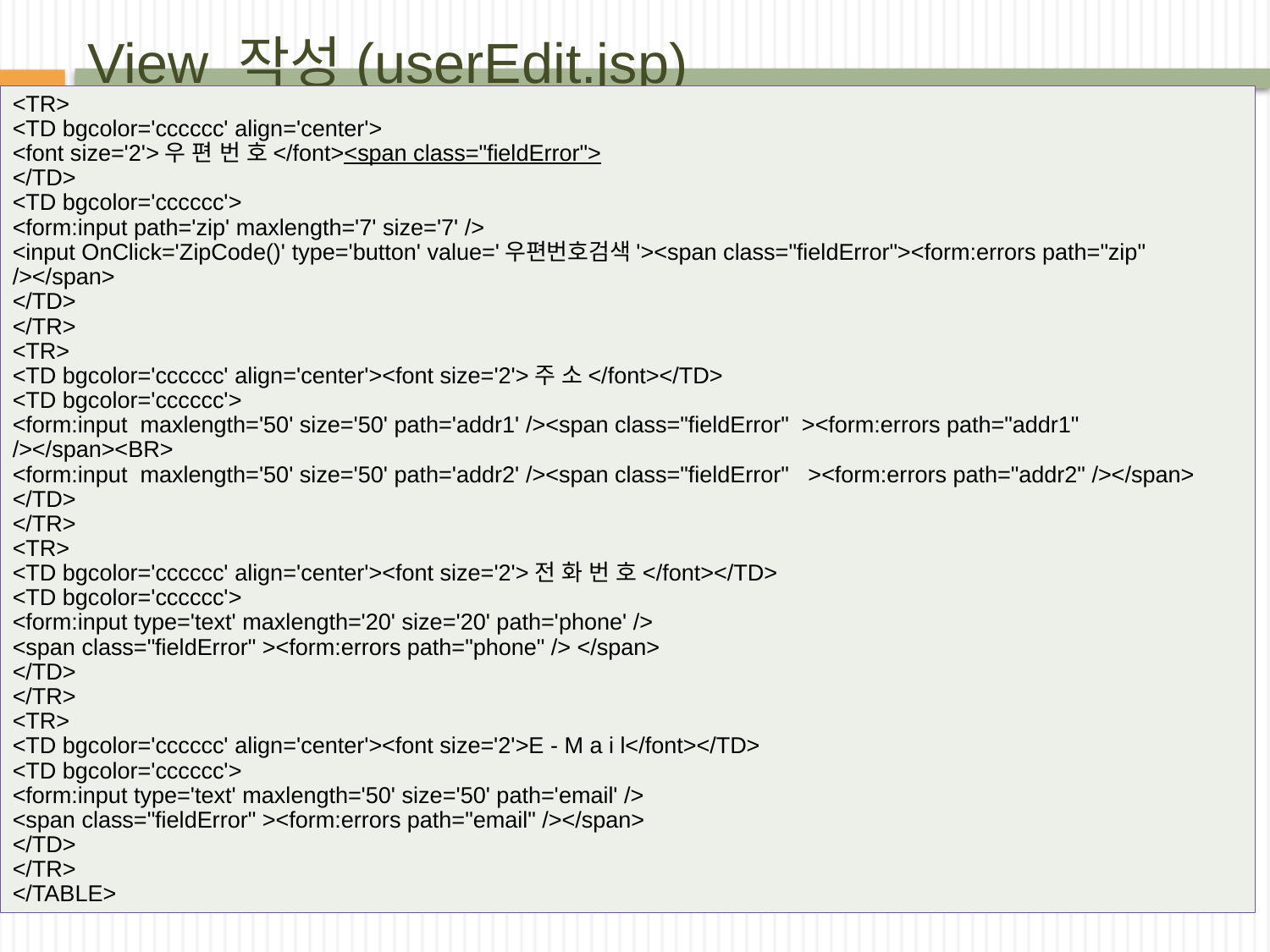

# View 작성(userEdit.jsp)
<TR>
<TD bgcolor='cccccc' align='center'>
<font size='2'>우 편 번 호</font><span class="fieldError">
</TD>
<TD bgcolor='cccccc'>
<form:input path='zip' maxlength='7' size='7' />
<input OnClick='ZipCode()' type='button' value='우편번호검색'><span class="fieldError"><form:errors path="zip" /></span>
</TD>
</TR>
<TR>
<TD bgcolor='cccccc' align='center'><font size='2'>주 소</font></TD>
<TD bgcolor='cccccc'>
<form:input  maxlength='50' size='50' path='addr1' /><span class="fieldError"  ><form:errors path="addr1" /></span><BR>
<form:input  maxlength='50' size='50' path='addr2' /><span class="fieldError"   ><form:errors path="addr2" /></span>
</TD>
</TR>
<TR>
<TD bgcolor='cccccc' align='center'><font size='2'>전 화 번 호</font></TD>
<TD bgcolor='cccccc'>
<form:input type='text' maxlength='20' size='20' path='phone' />
<span class="fieldError" ><form:errors path="phone" /> </span>
</TD>
</TR>
<TR>
<TD bgcolor='cccccc' align='center'><font size='2'>E - M a i l</font></TD>
<TD bgcolor='cccccc'>
<form:input type='text' maxlength='50' size='50' path='email' />
<span class="fieldError" ><form:errors path="email" /></span>
</TD>
</TR>
</TABLE>